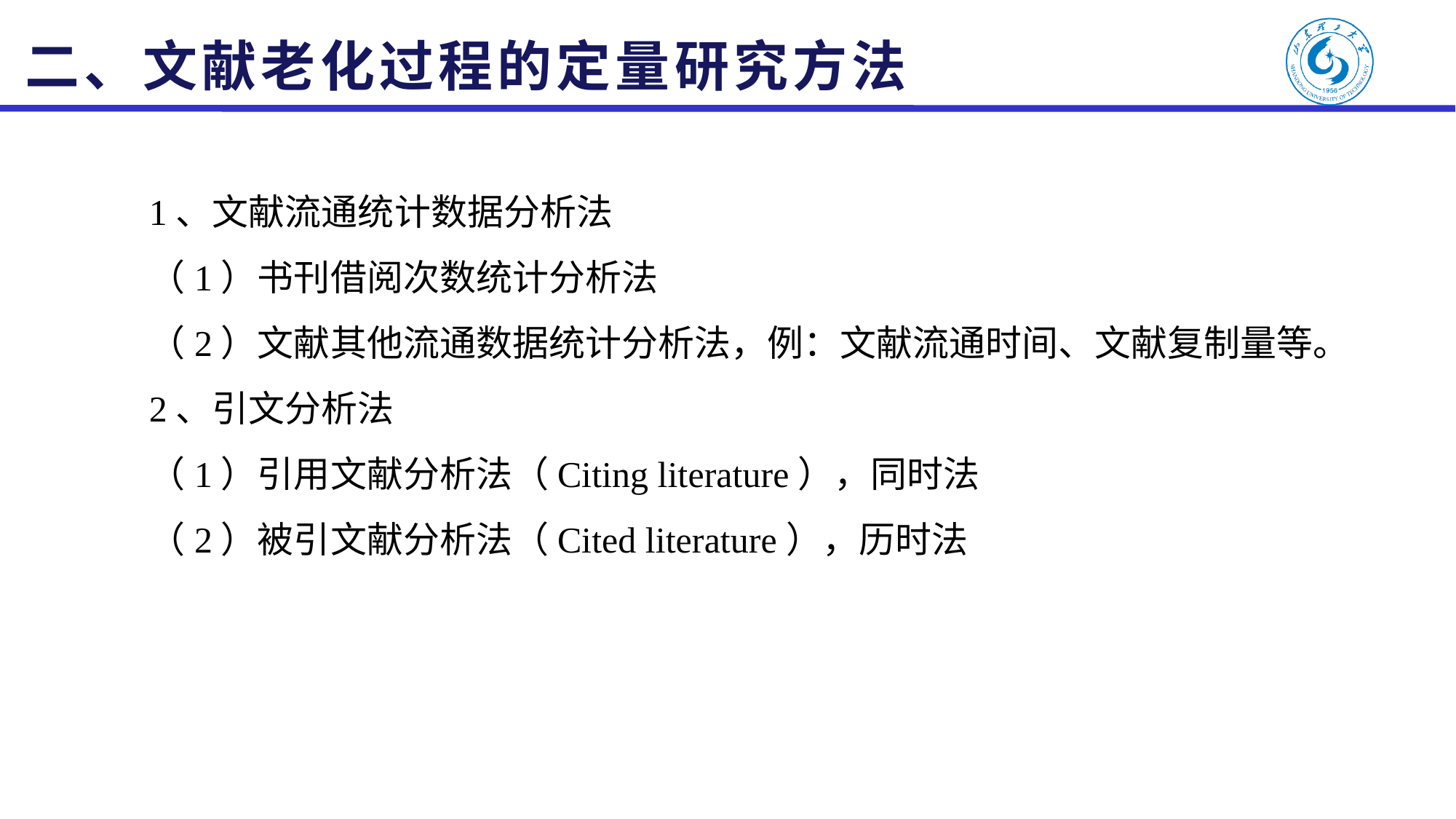

# 二、文献老化过程的定量研究方法
1、文献流通统计数据分析法
（1）书刊借阅次数统计分析法
（2）文献其他流通数据统计分析法，例：文献流通时间、文献复制量等。
2、引文分析法
（1）引用文献分析法（Citing literature），同时法
（2）被引文献分析法（Cited literature），历时法